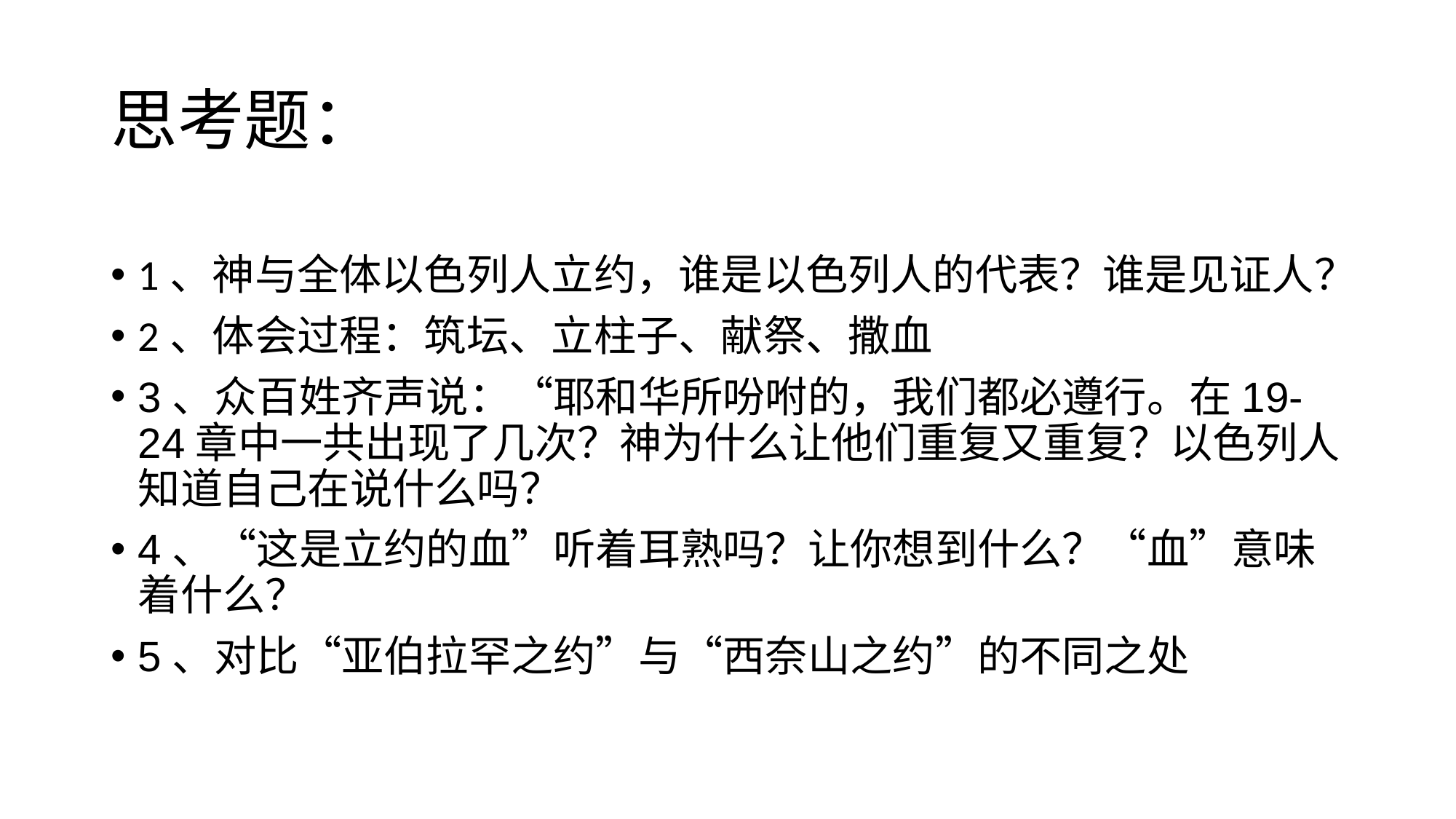

# 思考题：

1、神与全体以色列人立约，谁是以色列人的代表？谁是见证人？
2、体会过程：筑坛、立柱子、献祭、撒血
3、众百姓齐声说：“耶和华所吩咐的，我们都必遵行。在19-24章中一共出现了几次？神为什么让他们重复又重复？以色列人知道自己在说什么吗？
4、“这是立约的血”听着耳熟吗？让你想到什么？“血”意味着什么？
5、对比“亚伯拉罕之约”与“西奈山之约”的不同之处